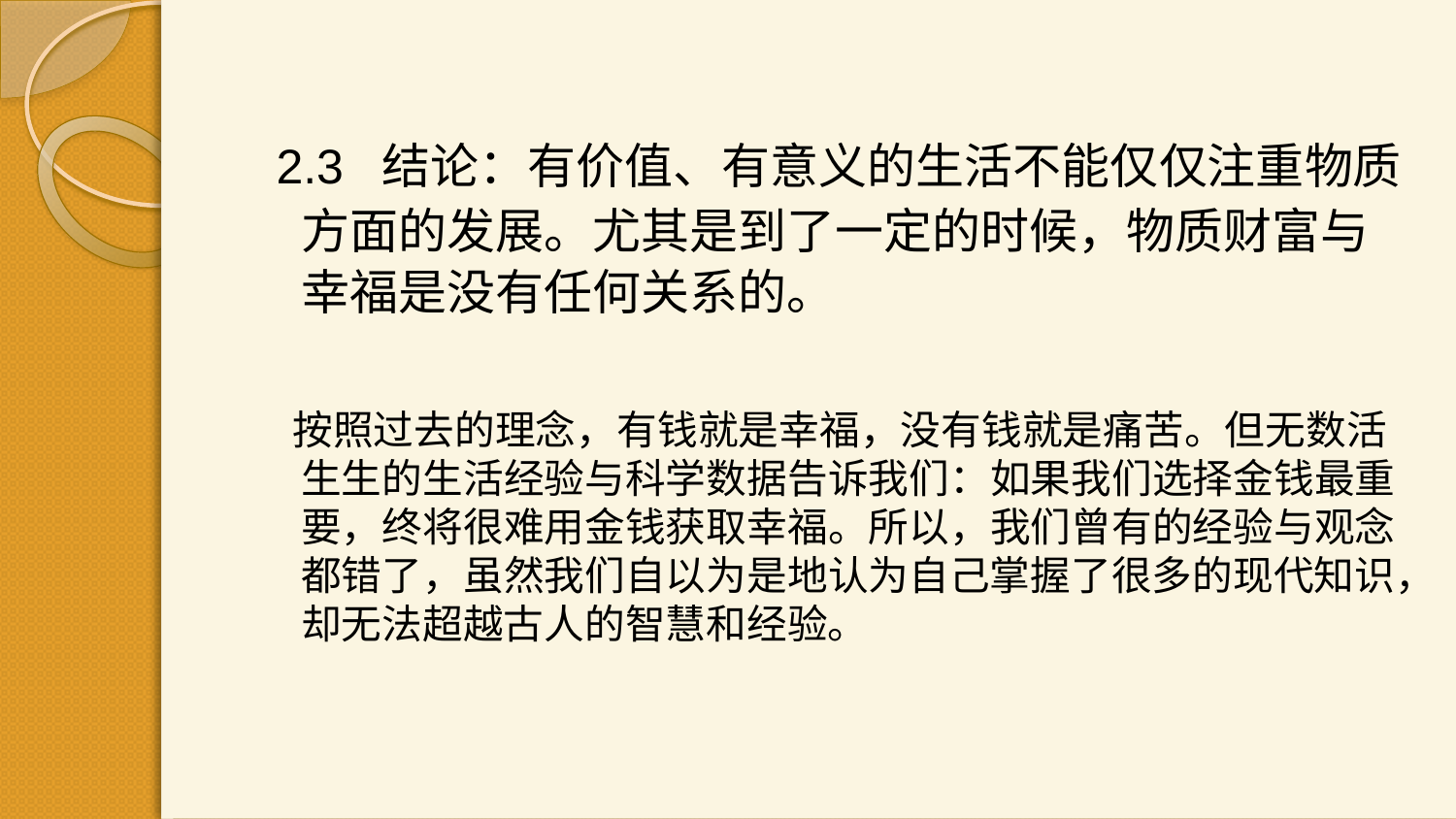

#
 2.3  结论：有价值、有意义的生活不能仅仅注重物质方面的发展。尤其是到了一定的时候，物质财富与幸福是没有任何关系的。

   按照过去的理念，有钱就是幸福，没有钱就是痛苦。但无数活生生的生活经验与科学数据告诉我们：如果我们选择金钱最重要，终将很难用金钱获取幸福。所以，我们曾有的经验与观念都错了，虽然我们自以为是地认为自己掌握了很多的现代知识，却无法超越古人的智慧和经验。